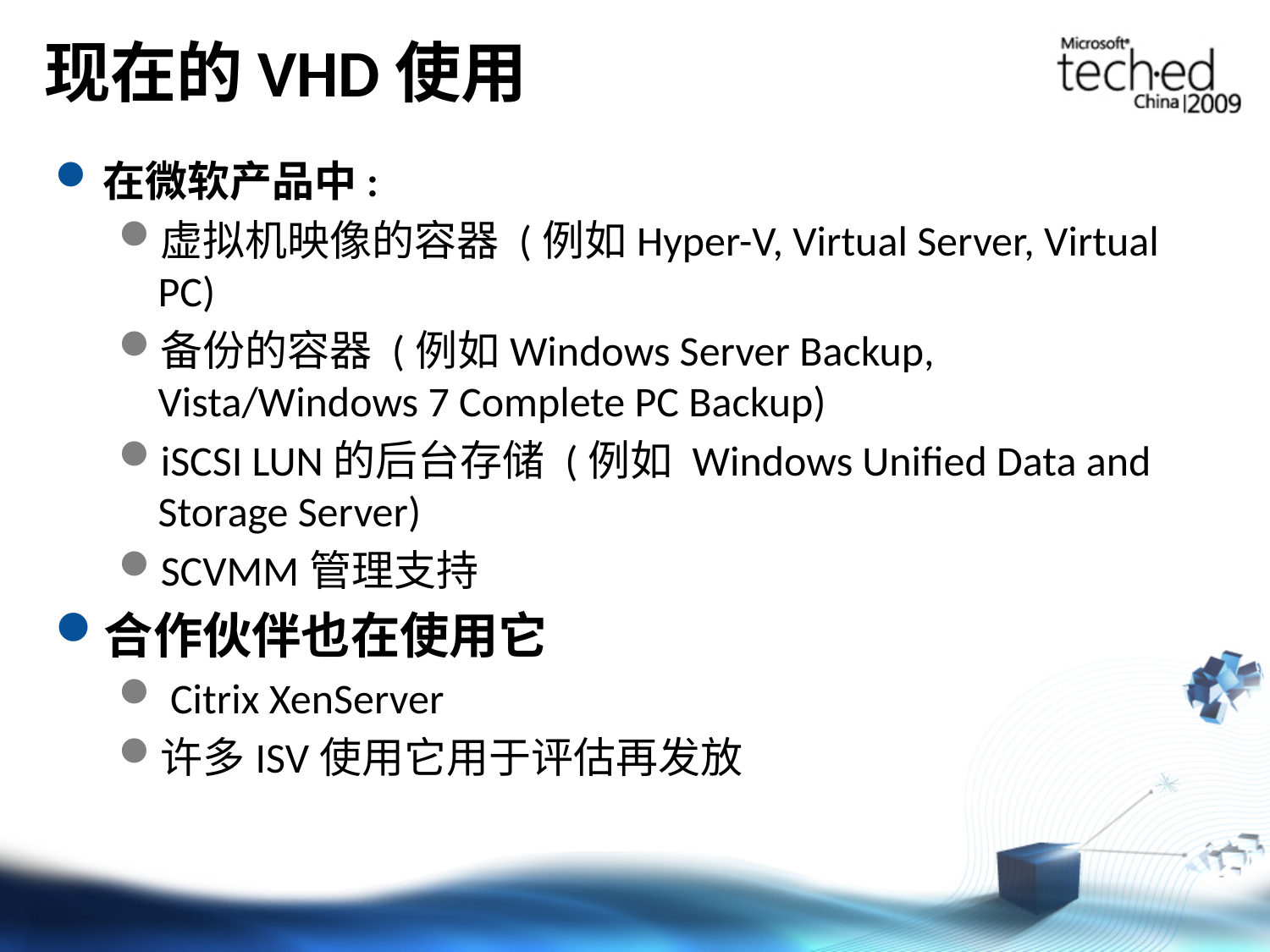

# 现在的VHD使用
在微软产品中:
虚拟机映像的容器 (例如Hyper-V, Virtual Server, Virtual PC)
备份的容器 (例如Windows Server Backup, Vista/Windows 7 Complete PC Backup)
iSCSI LUN的后台存储 (例如 Windows Unified Data and Storage Server)
SCVMM管理支持
合作伙伴也在使用它
 Citrix XenServer
许多ISV使用它用于评估再发放